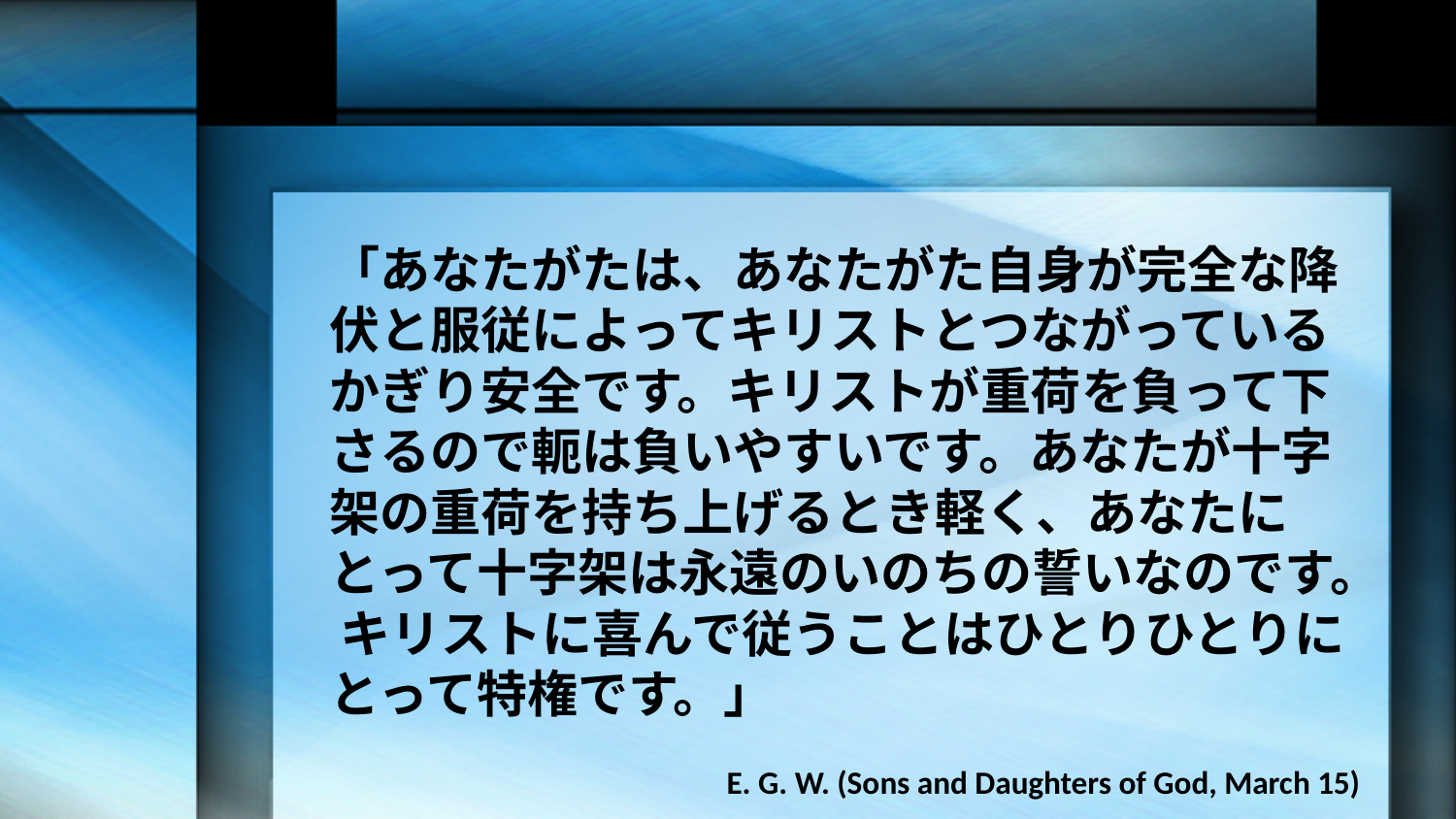

「あなたがたは、あなたがた自身が完全な降伏と服従によってキリストとつながっているかぎり安全です。キリストが重荷を負って下さるので軛は負いやすいです。あなたが十字架の重荷を持ち上げるとき軽く、あなたにとって十字架は永遠のいのちの誓いなのです。 キリストに喜んで従うことはひとりひとりにとって特権です。」
E. G. W. (Sons and Daughters of God, March 15)